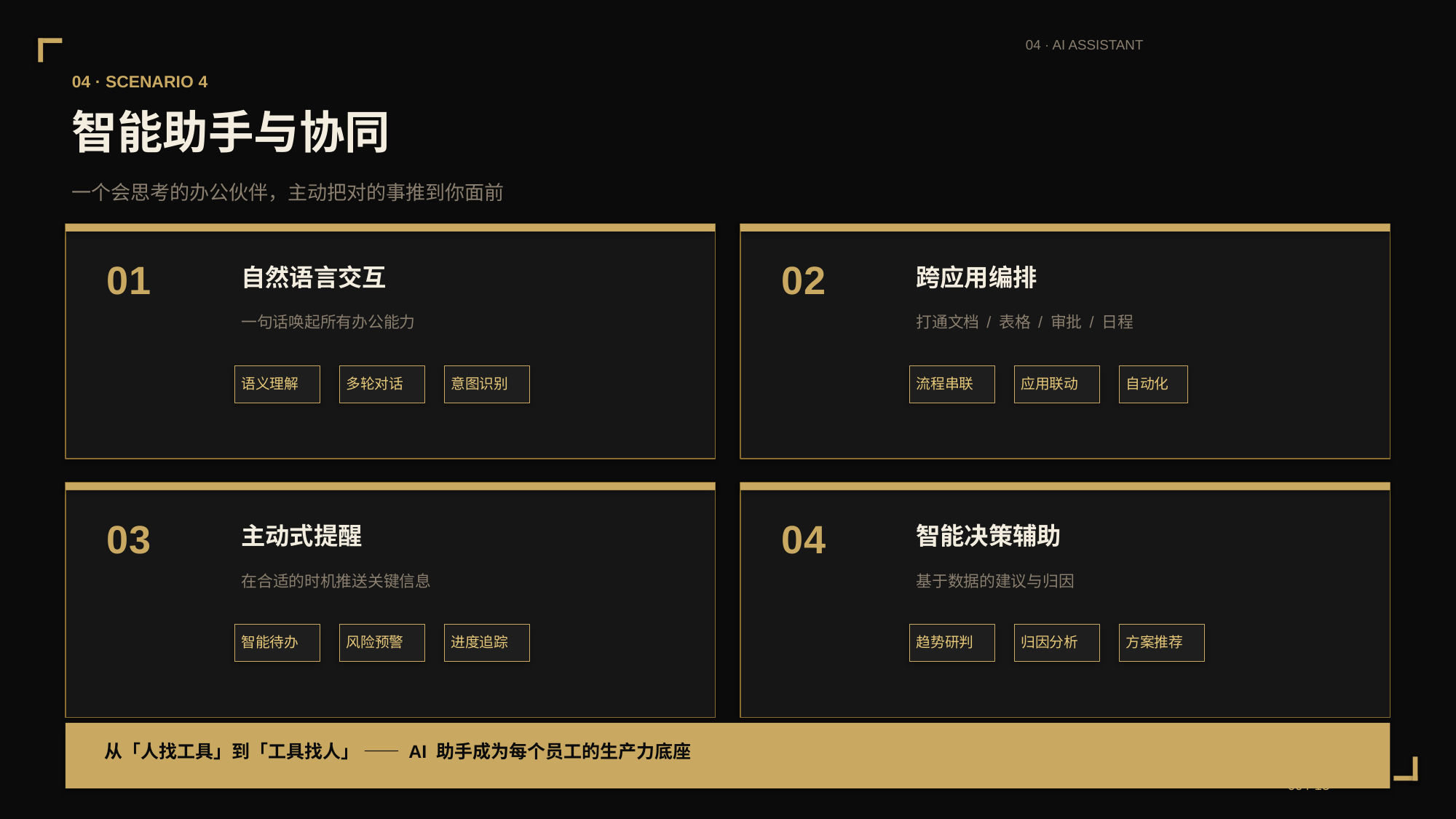

04 · AI ASSISTANT

04 · SCENARIO 4
智能助手与协同
一个会思考的办公伙伴，主动把对的事推到你面前

01
02
自然语言交互
跨应用编排
一句话唤起所有办公能力
打通文档 / 表格 / 审批 / 日程

语义理解
多轮对话
意图识别
流程串联
应用联动
自动化

03
04
主动式提醒
智能决策辅助
在合适的时机推送关键信息
基于数据的建议与归因

智能待办
风险预警
进度追踪
趋势研判
归因分析
方案推荐

从「人找工具」到「工具找人」 —— AI 助手成为每个员工的生产力底座

09 / 13